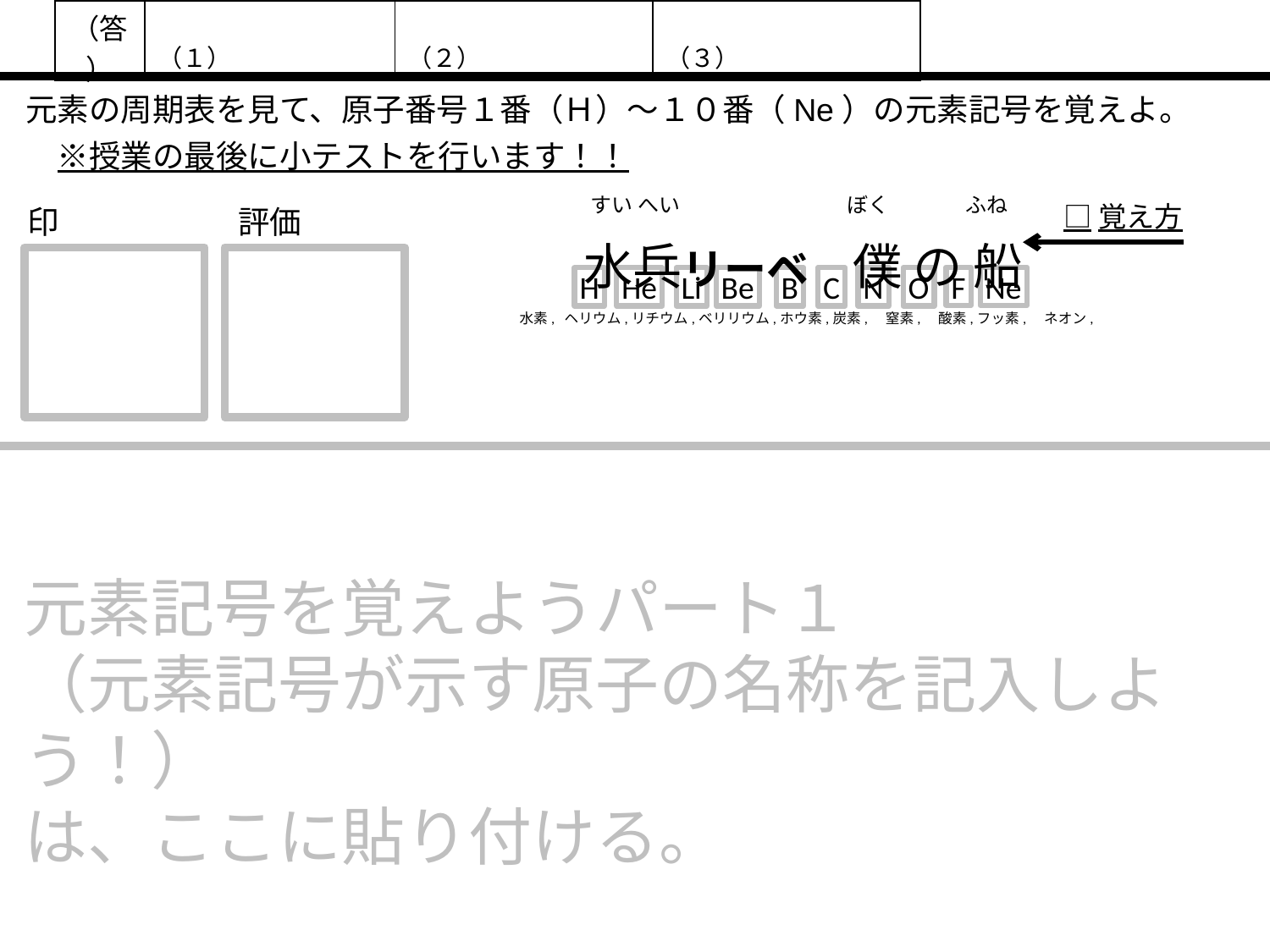

| （答） | （１） | （２） | （３） |
| --- | --- | --- | --- |
課題　元素の周期表を見て、原子番号１番（Ｈ）～１０番（Ne）の元素記号を覚えよ。
　　　　※授業の最後に小テストを行います！！
水兵リーベ    僕 の 船
すい へい
ぼく
ふね
□覚え方
印
評価

F
Ne
H
He
Li
Be
B
C
N
O
水素,  ヘリウム,リチウム,ベリリウム,ホウ素,炭素,　窒素,　酸素,フッ素,　ネオン,
元素記号を覚えようパート１
（元素記号が示す原子の名称を記入しよう！）
は、ここに貼り付ける。